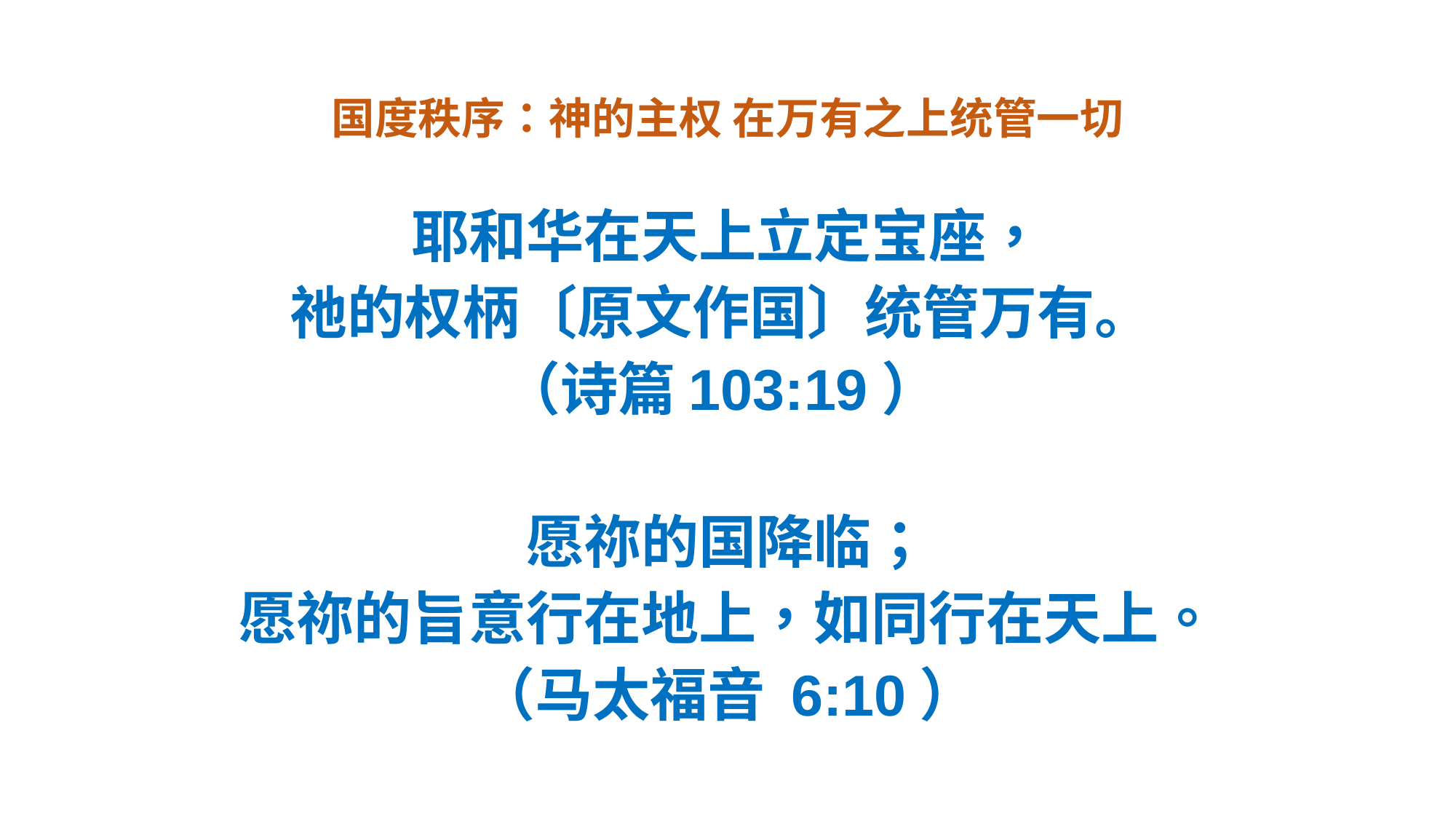

# 国度秩序：神的主权 在万有之上统管一切
耶和华在天上立定宝座，
祂的权柄〔原文作国〕统管万有。
（诗篇103:19）

愿祢的国降临；
愿祢的旨意行在地上，如同行在天上。
（马太福音 6:10）